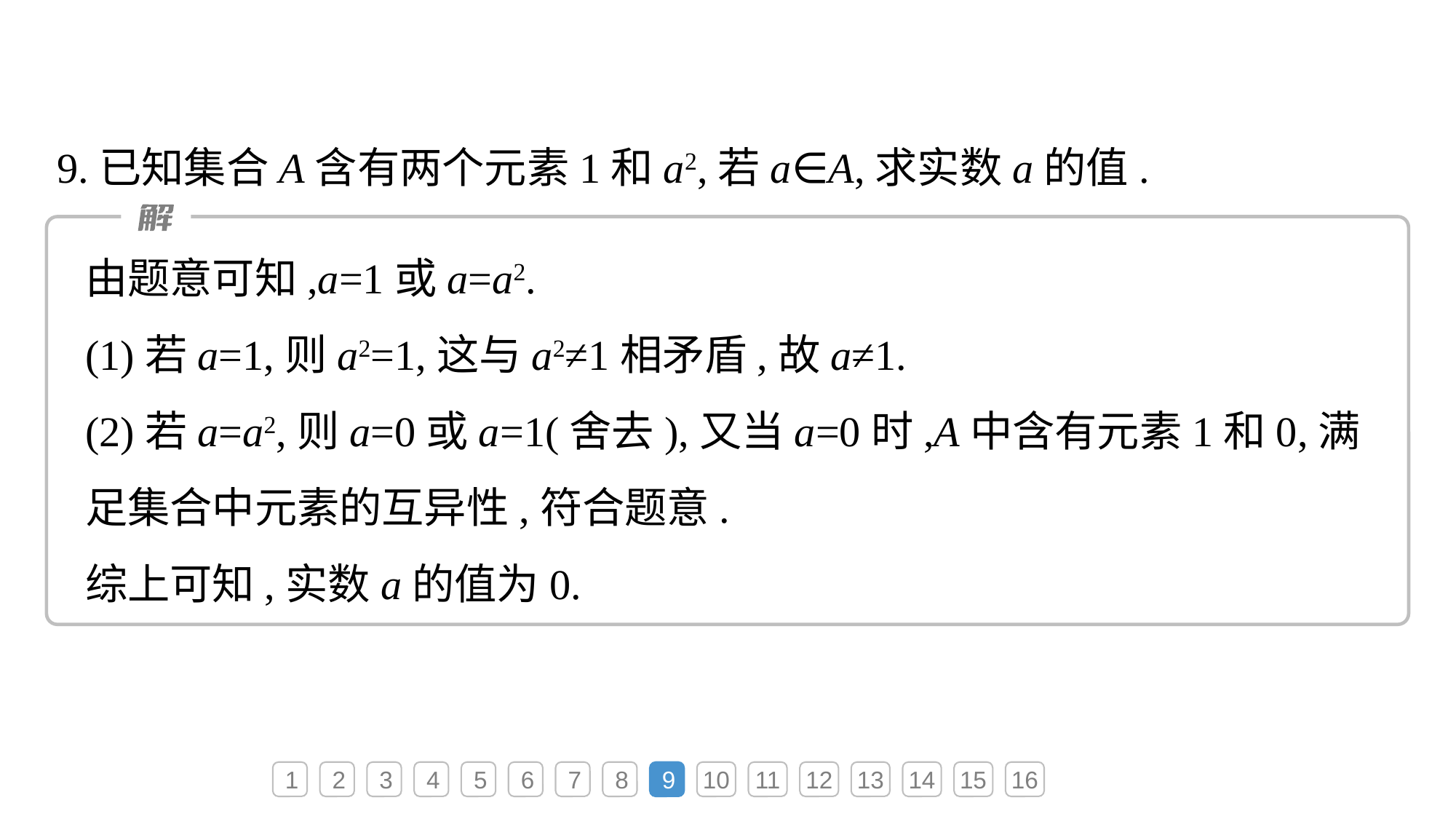

9.已知集合A含有两个元素1和a2,若a∈A,求实数a的值.

由题意可知,a=1或a=a2.
(1)若a=1,则a2=1,这与a2≠1相矛盾,故a≠1.
(2)若a=a2,则a=0或a=1(舍去),又当a=0时,A中含有元素1和0,满足集合中元素的互异性,符合题意.
综上可知,实数a的值为0.
1
2
3
4
5
6
7
8
9
10
11
12
13
14
15
16